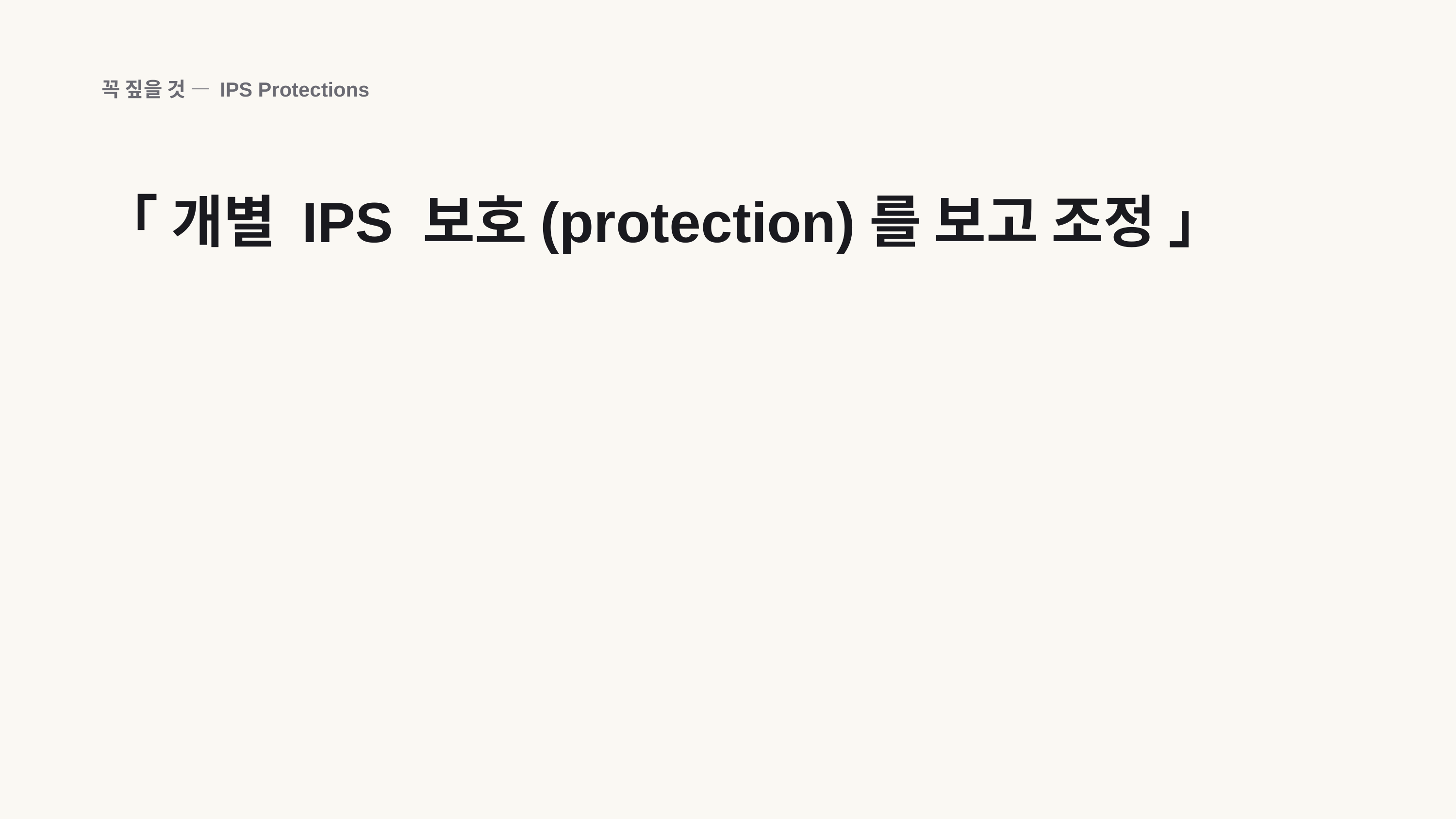

꼭 짚을 것 — IPS Protections
「 개별 IPS 보호(protection)를 보고 조정 」